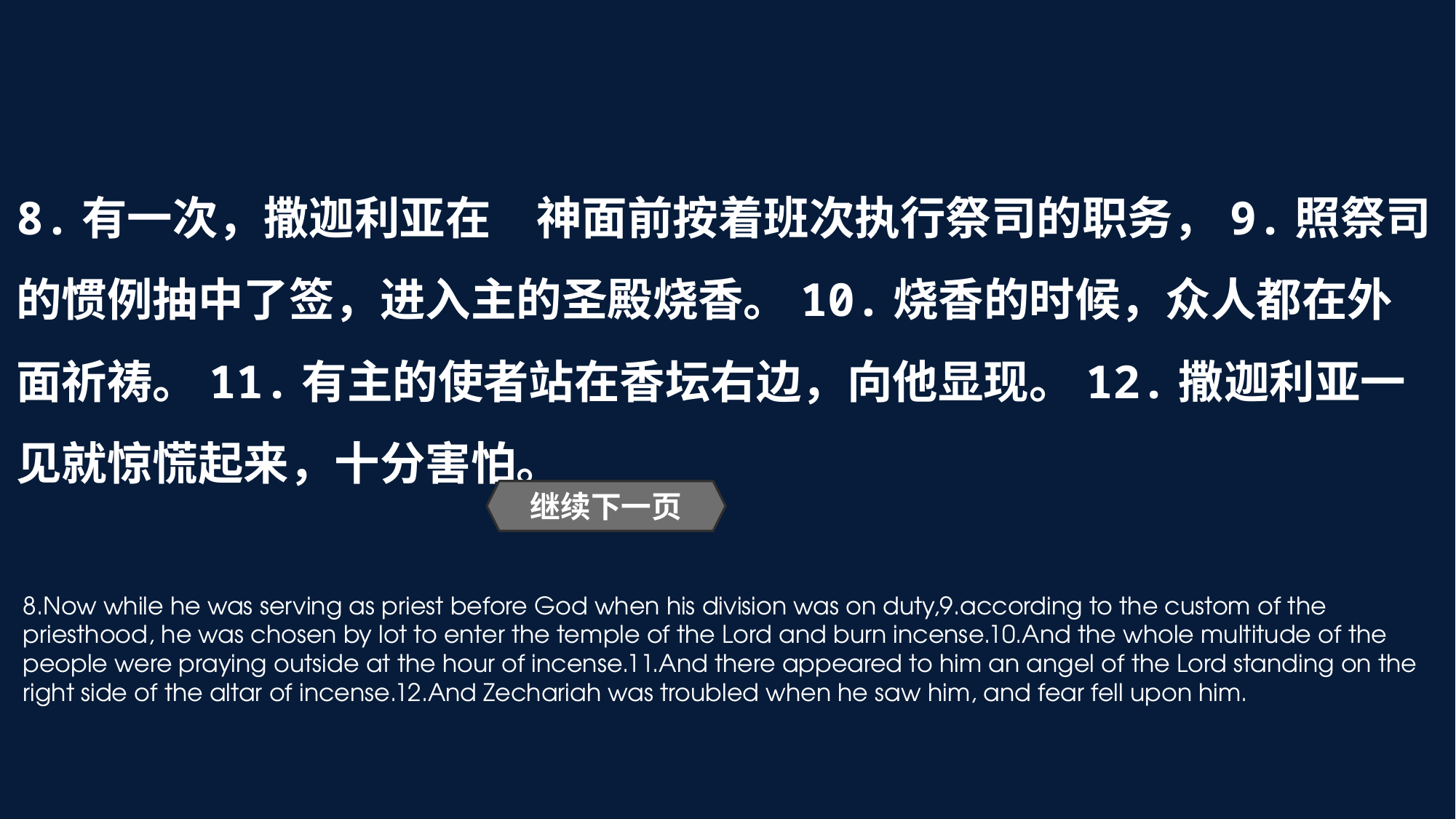

8.有一次，撒迦利亚在　神面前按着班次执行祭司的职务，9.照祭司的惯例抽中了签，进入主的圣殿烧香。10.烧香的时候，众人都在外面祈祷。11.有主的使者站在香坛右边，向他显现。12.撒迦利亚一见就惊慌起来，十分害怕。

继续下一页
8.Now while he was serving as priest before God when his division was on duty,9.according to the custom of the priesthood, he was chosen by lot to enter the temple of the Lord and burn incense.10.And the whole multitude of the people were praying outside at the hour of incense.11.And there appeared to him an angel of the Lord standing on the right side of the altar of incense.12.And Zechariah was troubled when he saw him, and fear fell upon him.